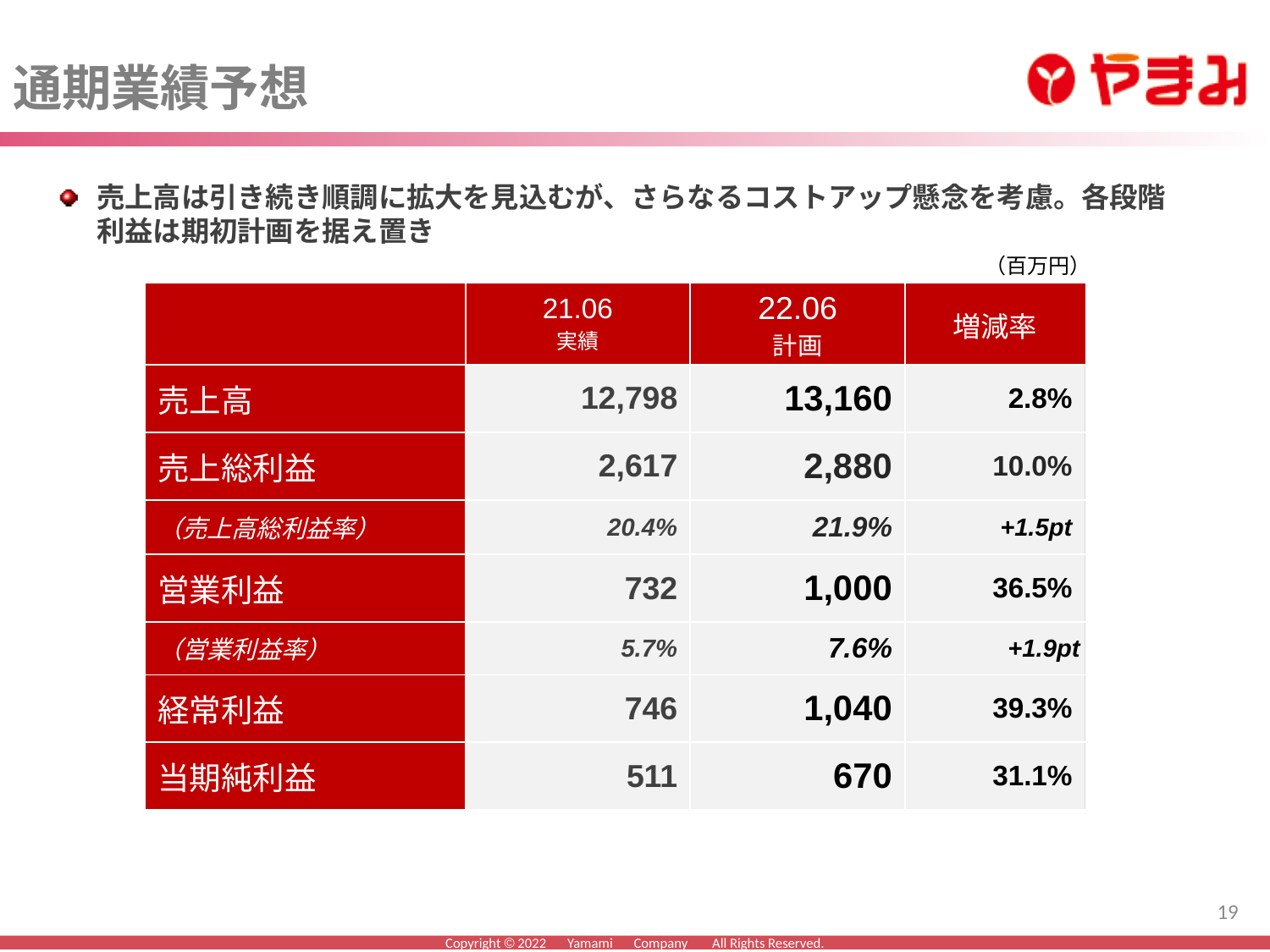

通期業績予想
売上高は引き続き順調に拡大を見込むが、さらなるコストアップ懸念を考慮。各段階利益は期初計画を据え置き
（百万円）
|  | 21.06 実績 | 22.06 計画 | 増減率 |
| --- | --- | --- | --- |
| 売上高 | 12,798 | 13,160 | 2.8% |
| 売上総利益 | 2,617 | 2,880 | 10.0% |
| （売上高総利益率） | 20.4% | 21.9% | +1.5pt |
| 営業利益 | 732 | 1,000 | 36.5% |
| （営業利益率） | 5.7% | 7.6% | +1.9pt |
| 経常利益 | 746 | 1,040 | 39.3% |
| 当期純利益 | 511 | 670 | 31.1% |
19